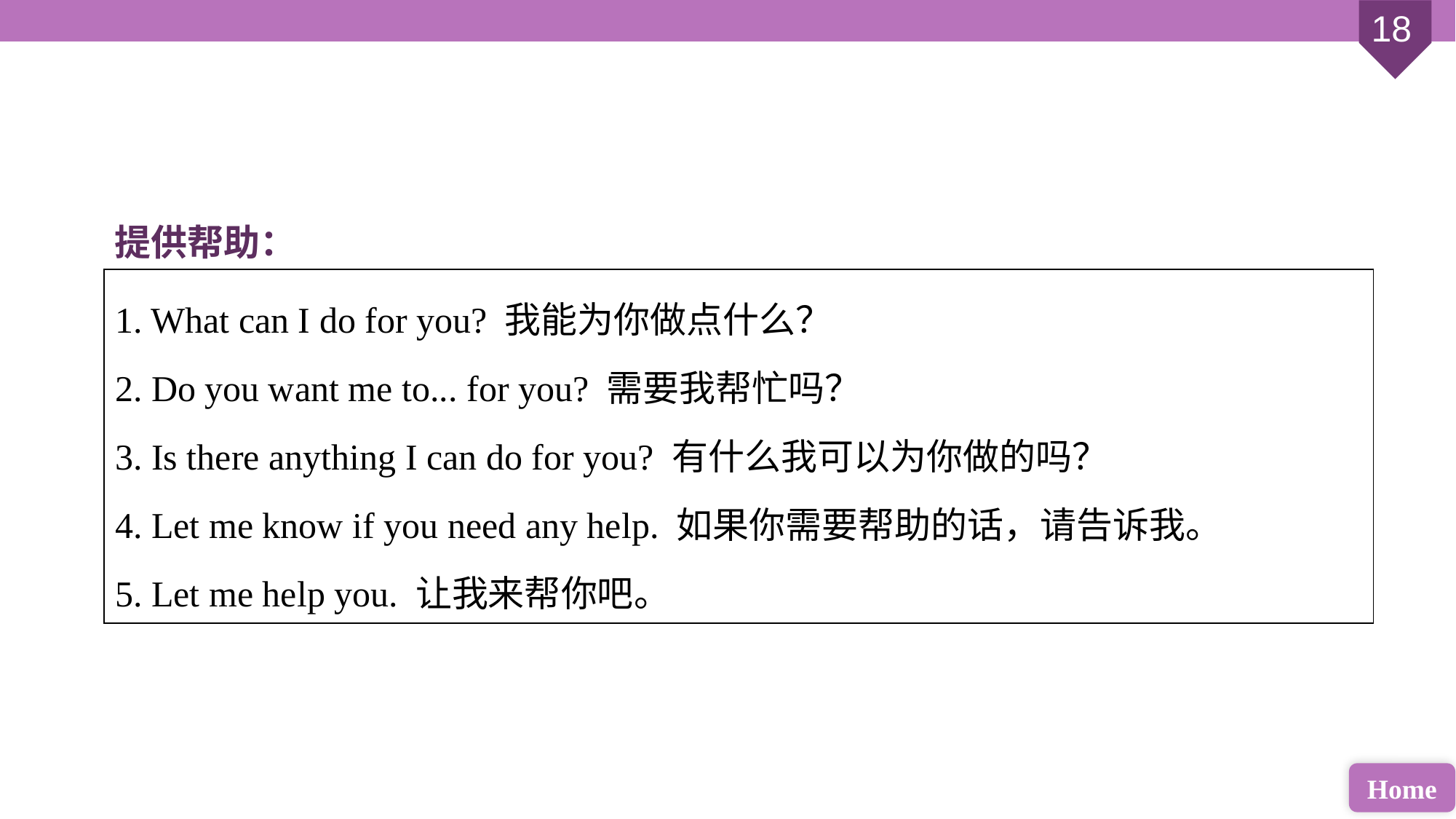

提供帮助：
| 1. What can I do for you? 我能为你做点什么？ 2. Do you want me to... for you? 需要我帮忙吗？ 3. Is there anything I can do for you? 有什么我可以为你做的吗？ 4. Let me know if you need any help. 如果你需要帮助的话，请告诉我。 5. Let me help you. 让我来帮你吧。 |
| --- |